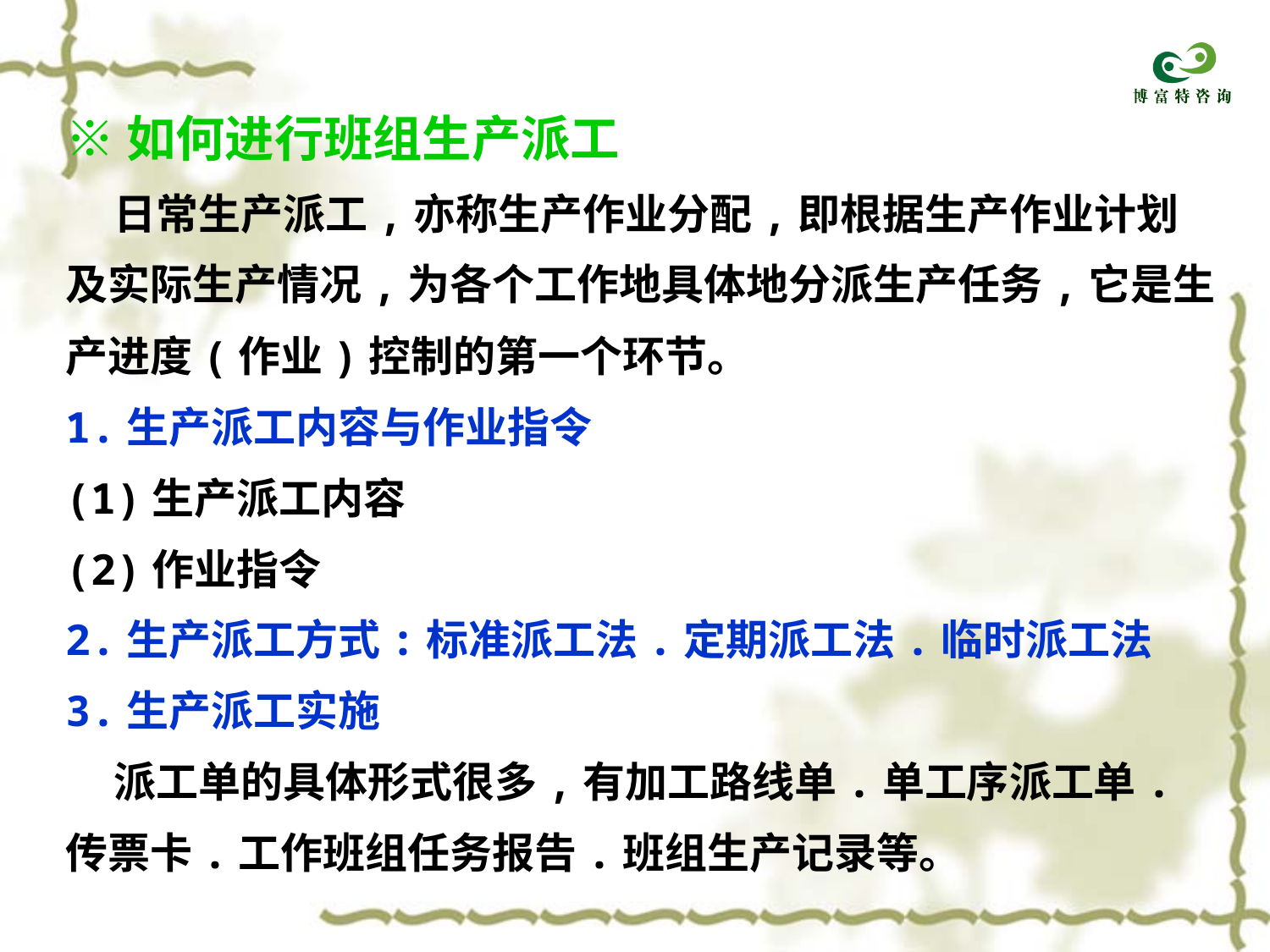

※如何进行班组生产派工
    日常生产派工,亦称生产作业分配,即根据生产作业计划
及实际生产情况,为各个工作地具体地分派生产任务,它是生
产进度(作业)控制的第一个环节。
1.生产派工内容与作业指令
(1)生产派工内容
(2)作业指令
2.生产派工方式:标准派工法.定期派工法.临时派工法
3.生产派工实施
    派工单的具体形式很多,有加工路线单.单工序派工单.
传票卡.工作班组任务报告.班组生产记录等。